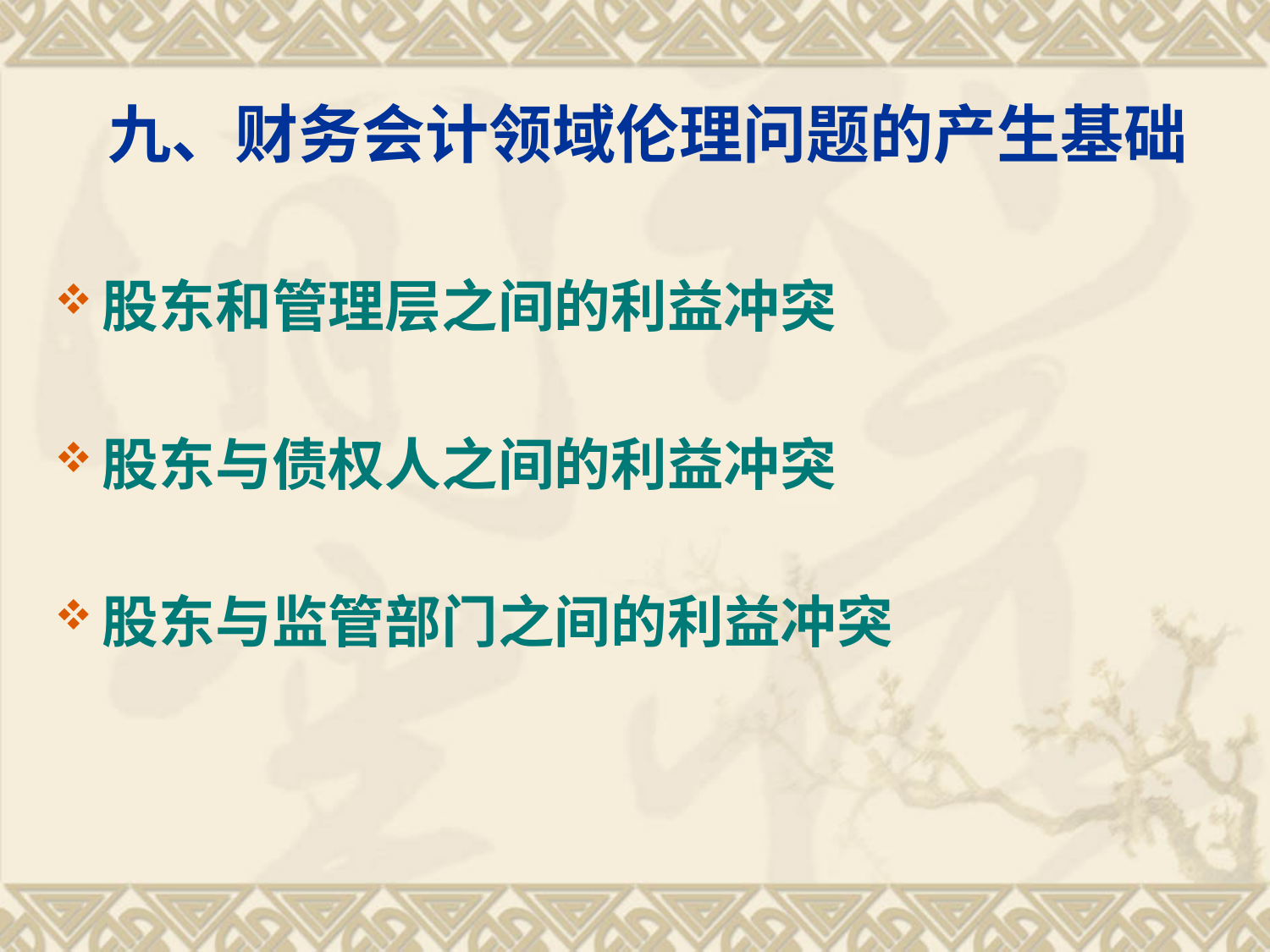

股东和管理层之间的利益冲突

股东与债权人之间的利益冲突

股东与监管部门之间的利益冲突
九、财务会计领域伦理问题的产生基础